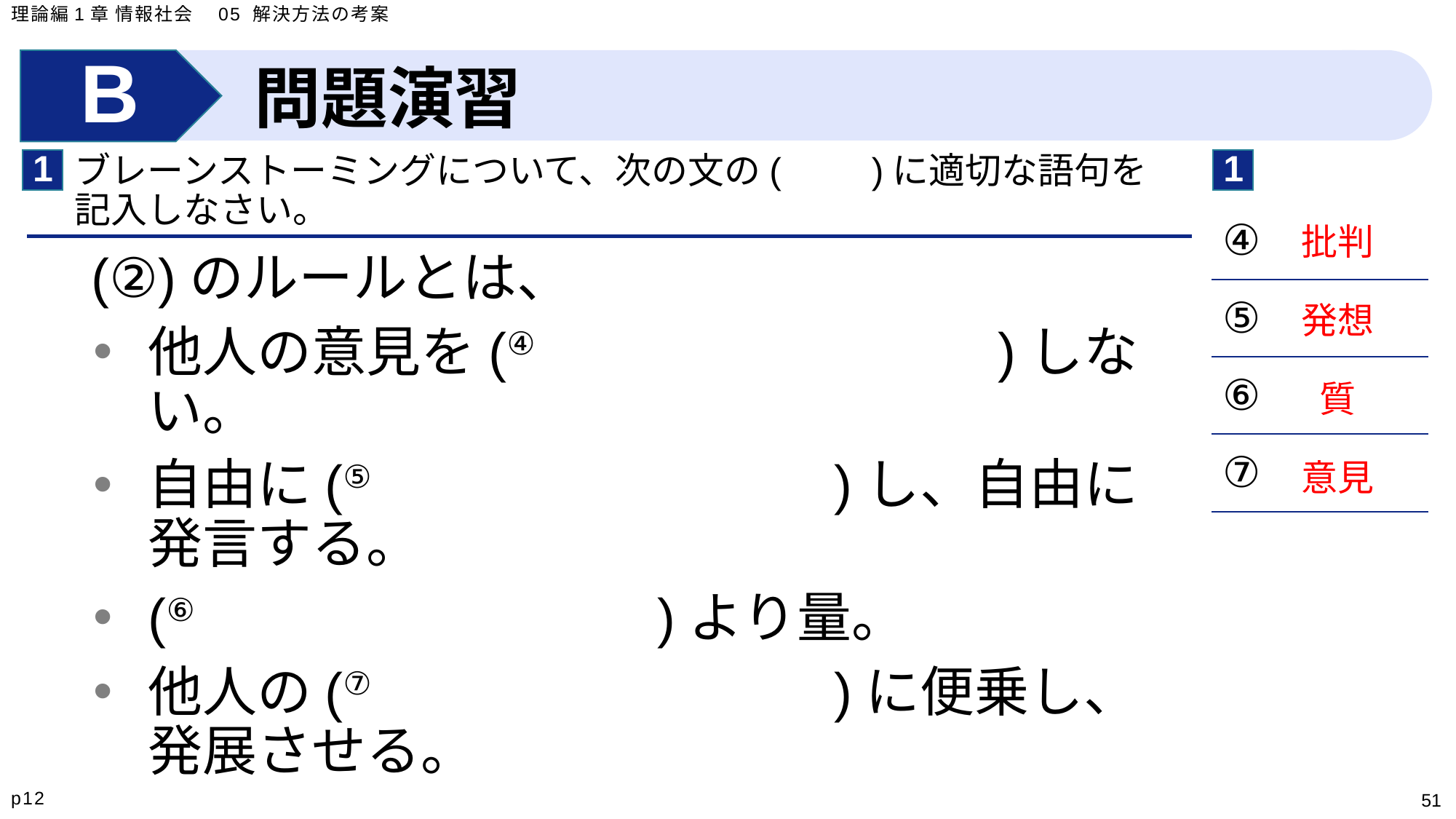

理論編1章 情報社会　05 解決方法の考案
問題演習
1
1
ブレーンストーミングについて、次の文の(　　)に適切な語句を記入しなさい。
| ④ |
| --- |
| ⑤ |
| ⑥ |
| ⑦ |
批判
(②)のルールとは、
他人の意見を(④　　　　　　　　)しない。
自由に(⑤　　　　　　　　)し、自由に発言する。
(⑥　　　　　　　　)より量。
他人の(⑦　　　　　　　　)に便乗し、発展させる。
発想
質
意見
p12
51